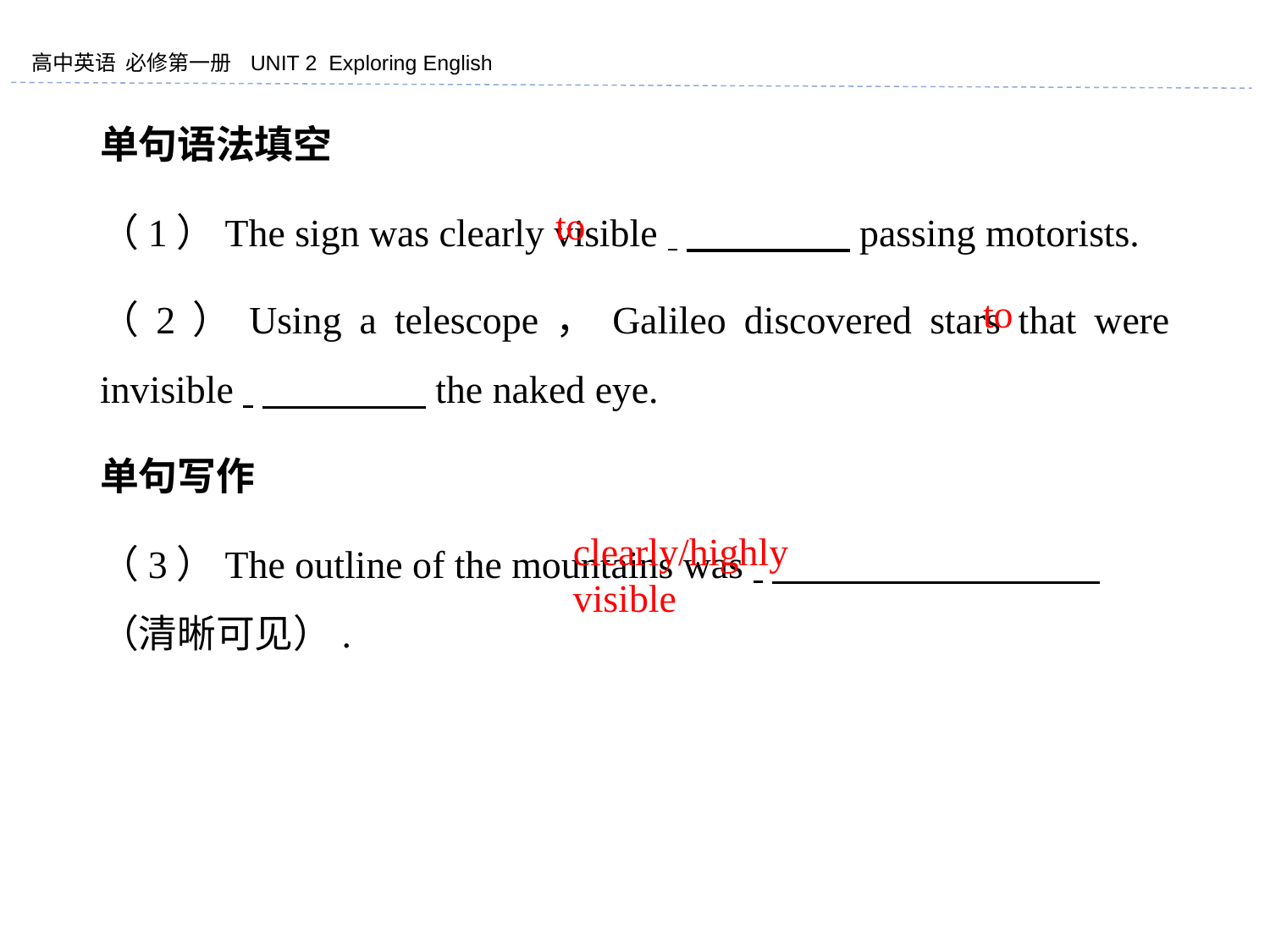

单句语法填空
（1）The sign was clearly visible  　　　　 passing motorists.
（2）Using a telescope，Galileo discovered stars that were invisible  　　　　 the naked eye.
单句写作
（3）The outline of the mountains was  　　　　  　　　　（清晰可见）.

to
to
clearly/highly visible